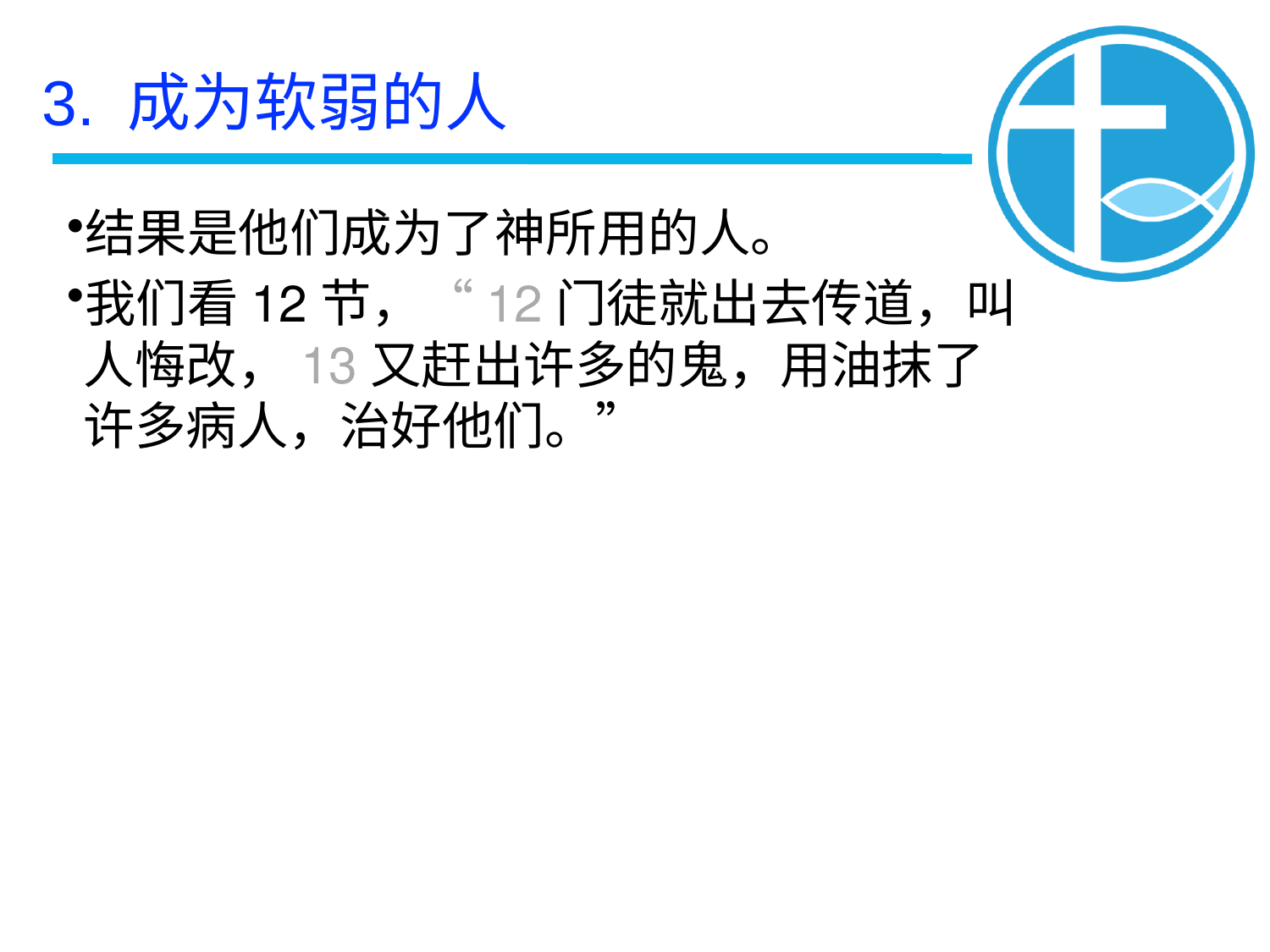

3. 成为软弱的人
结果是他们成为了神所用的人。
我们看12节，“12门徒就出去传道，叫人悔改，13又赶出许多的鬼，用油抹了许多病人，治好他们。”